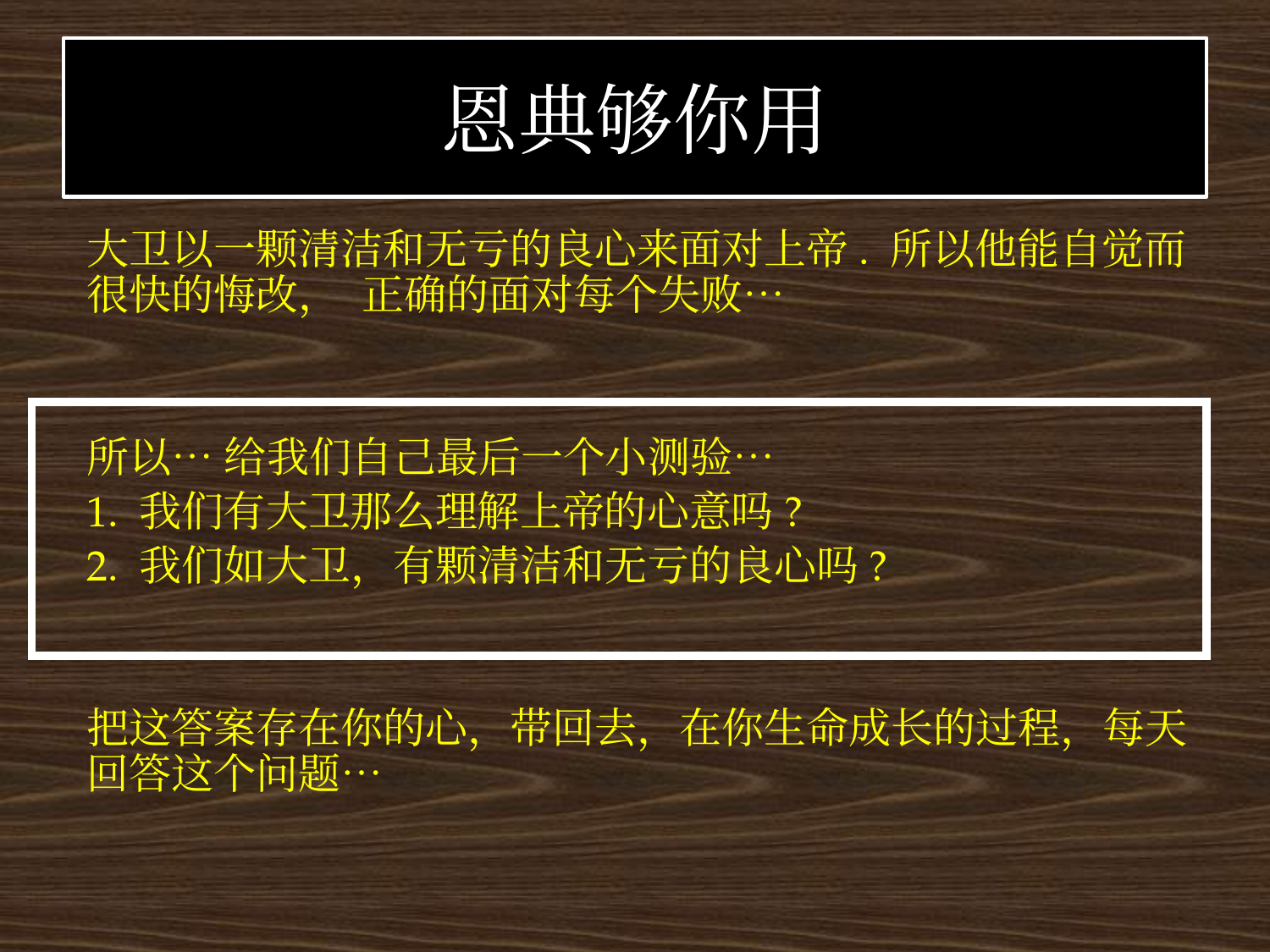

# 恩典够你用
大卫以一颗清洁和无亏的良心来面对上帝. 所以他能自觉而很快的悔改，  正确的面对每个失败…

所以… 给我们自己最后一个小测验…
1. 我们有大卫那么理解上帝的心意吗?
2. 我们如大卫，有颗清洁和无亏的良心吗?

把这答案存在你的心，带回去，在你生命成长的过程，每天回答这个问题…